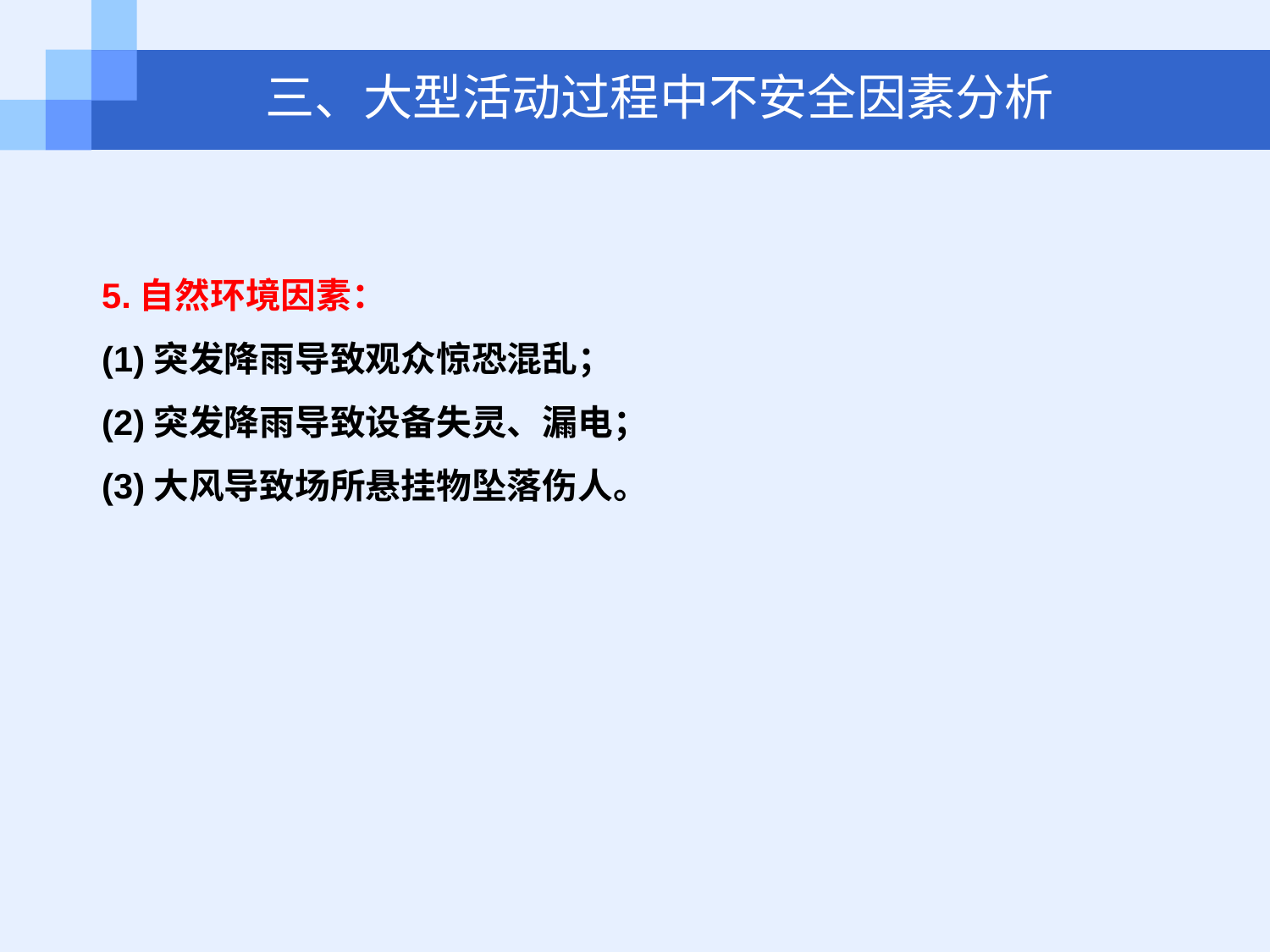

三、大型活动过程中不安全因素分析
5.自然环境因素：
(1)突发降雨导致观众惊恐混乱；
(2)突发降雨导致设备失灵、漏电；
(3)大风导致场所悬挂物坠落伤人。